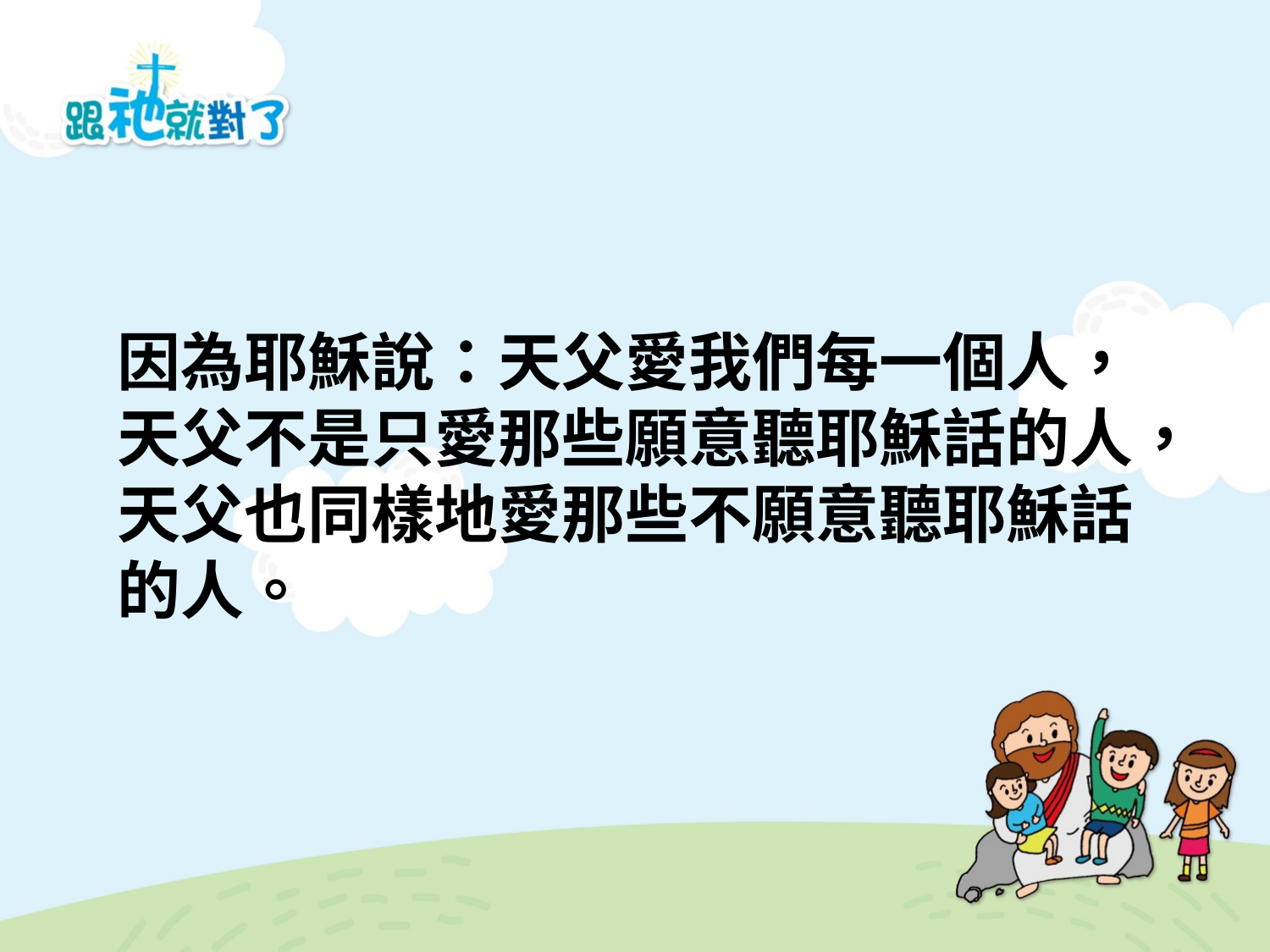

因為耶穌說：天父愛我們每一個人，天父不是只愛那些願意聽耶穌話的人，天父也同樣地愛那些不願意聽耶穌話的人。